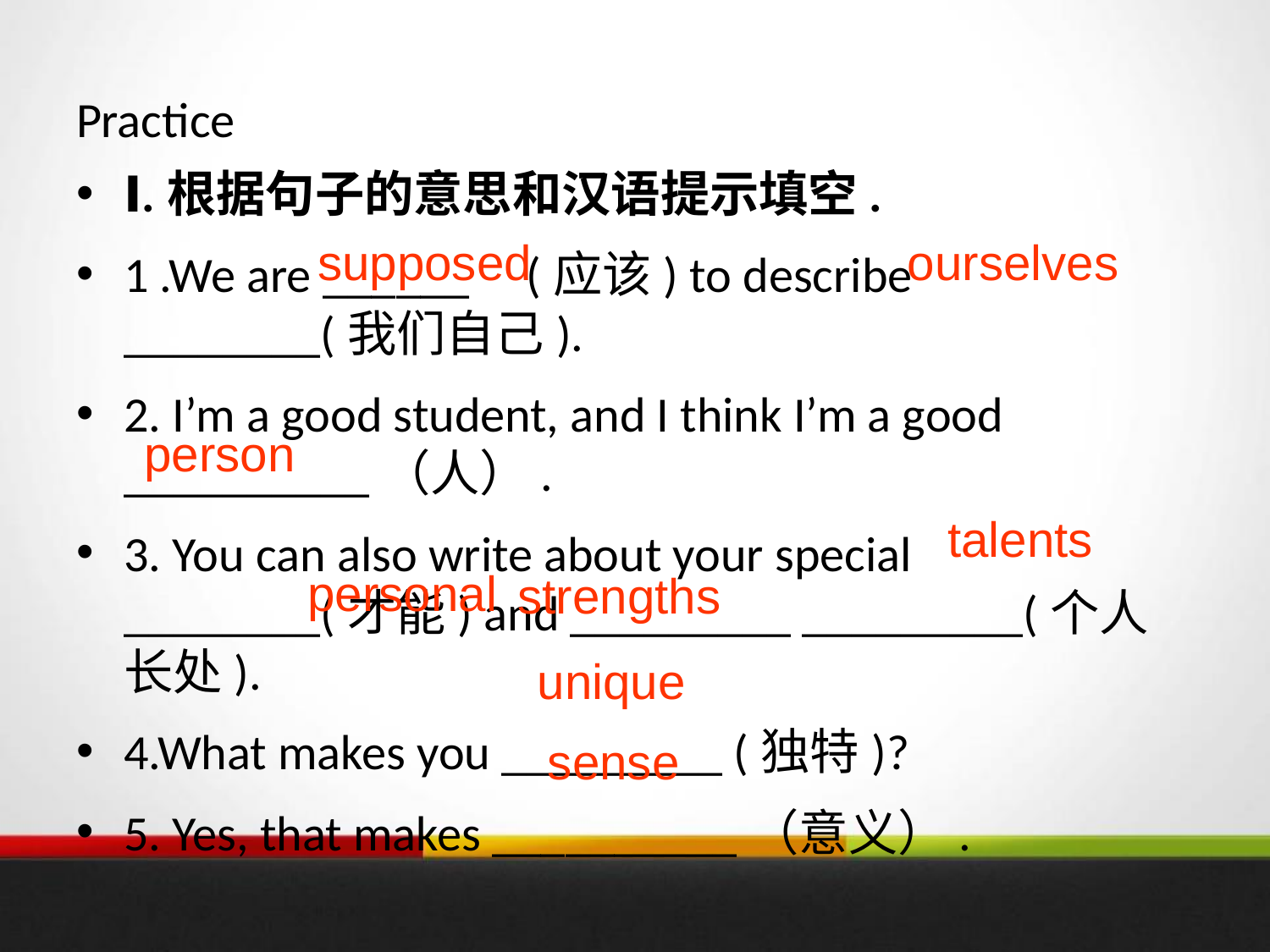

# Practice
Ⅰ.根据句子的意思和汉语提示填空.
1 .We are ______     (应该) to describe ________(我们自己).
2. I’m a good student, and I think I’m a good __________（人）.
3. You can also write about your special ________(才能) and _________ _________(个人长处).
4.What makes you _________ (独特)?
5. Yes, that makes __________（意义）.

supposed
ourselves
person
talents
personal
strengths

unique
sense